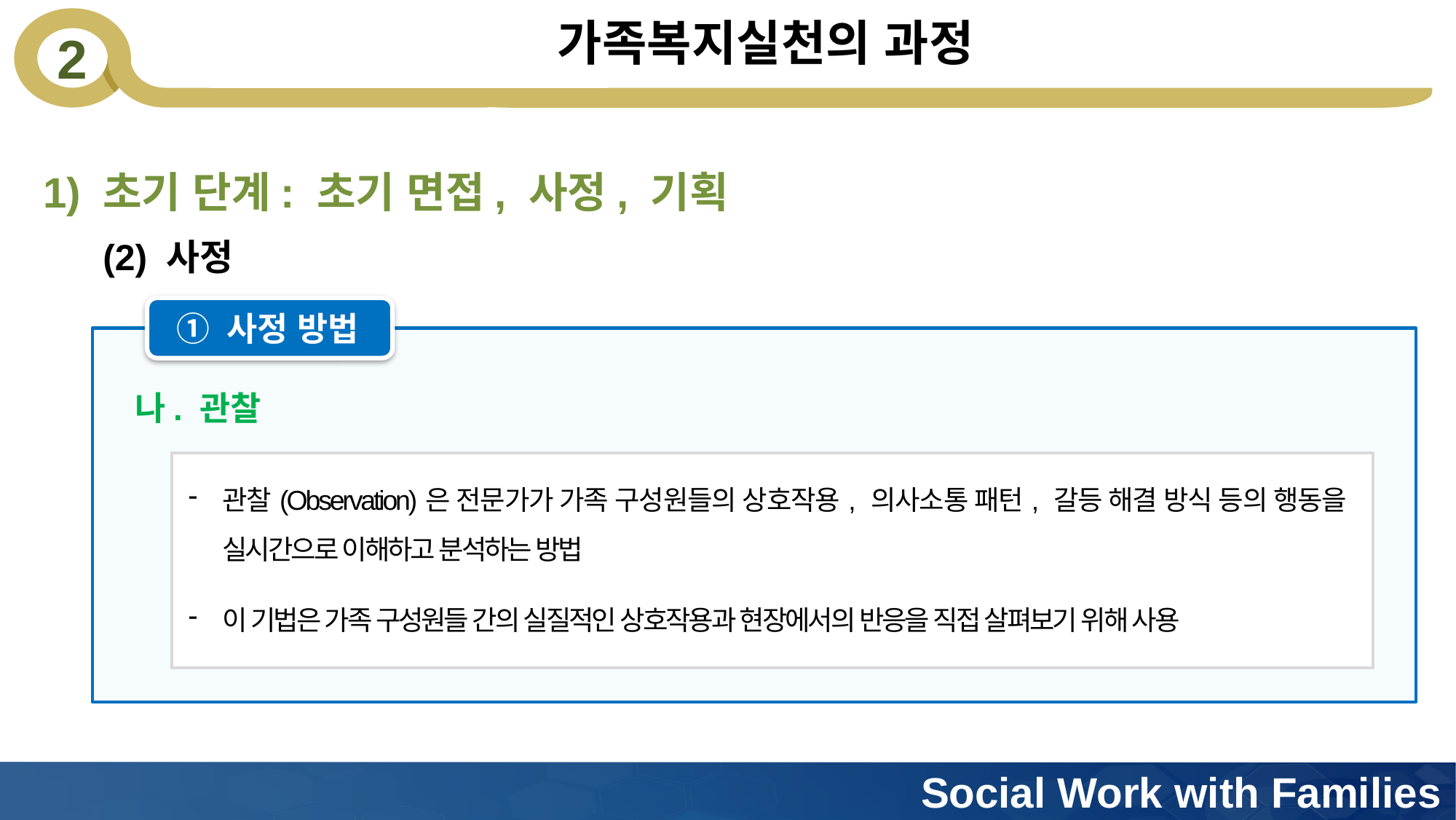

# 가족복지실천의 과정
1) 초기 단계: 초기 면접, 사정, 기획
(2) 사정

① 사정 방법

나. 관찰

관찰(Observation)은 전문가가 가족 구성원들의 상호작용, 의사소통 패턴, 갈등 해결 방식 등의 행동을 실시간으로 이해하고 분석하는 방법

이 기법은 가족 구성원들 간의 실질적인 상호작용과 현장에서의 반응을 직접 살펴보기 위해 사용